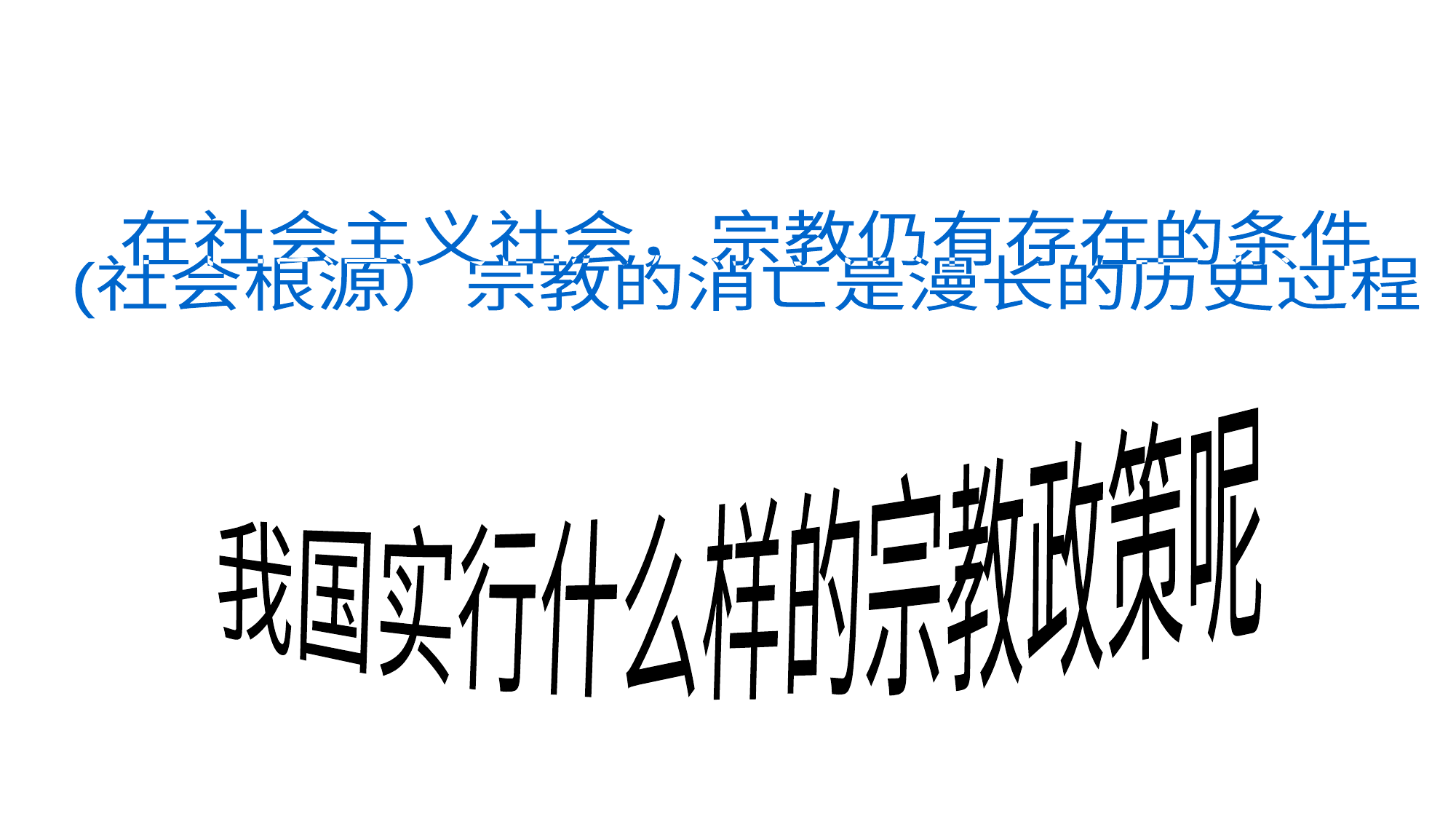

在社会主义社会，宗教仍有存在的条件
(社会根源）宗教的消亡是漫长的历史过程
我国实行什么样的宗教政策呢